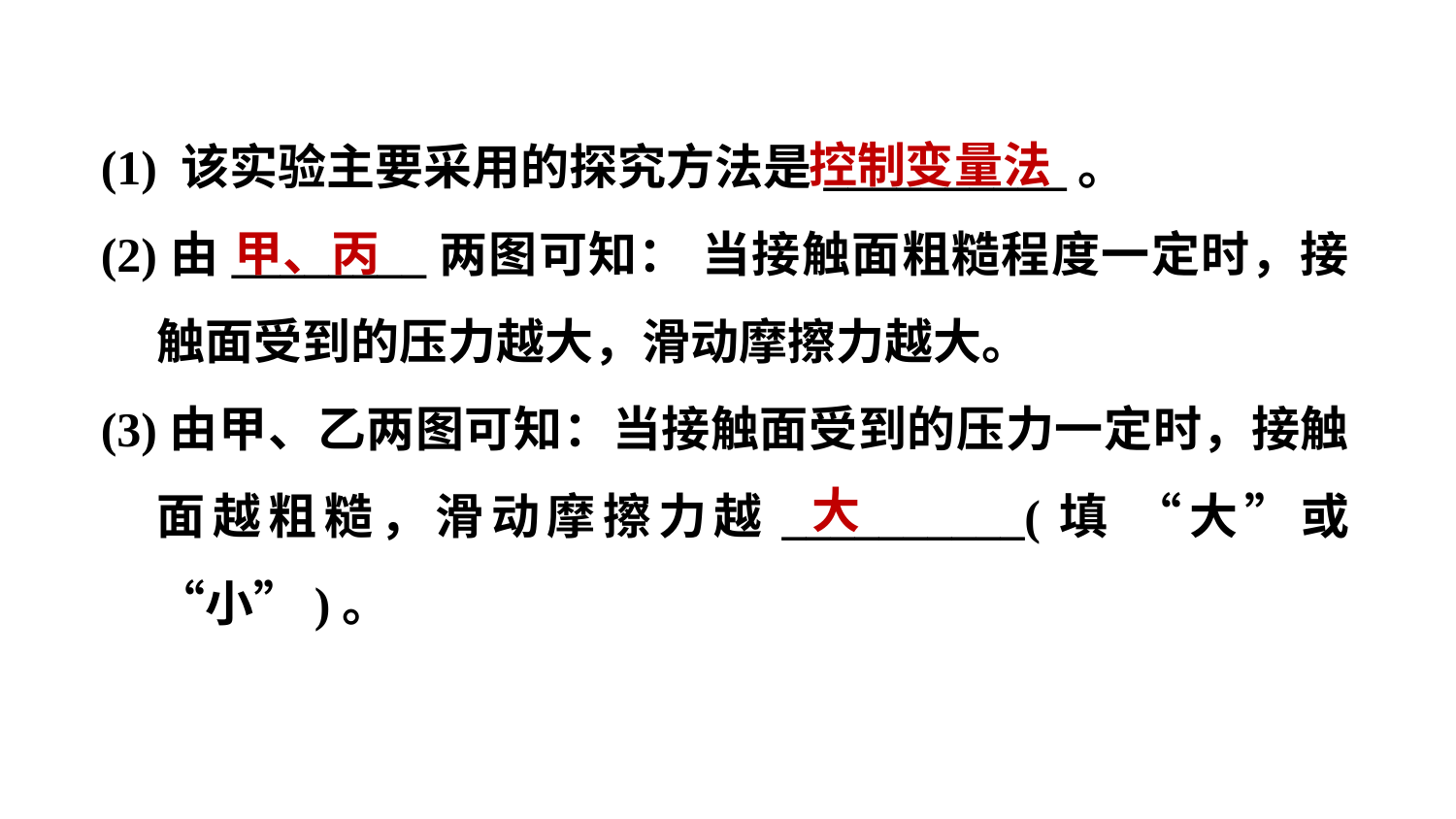

控制变量法
(1) 该实验主要采用的探究方法是__________。
(2)由________两图可知： 当接触面粗糙程度一定时，接触面受到的压力越大，滑动摩擦力越大。
(3)由甲、乙两图可知：当接触面受到的压力一定时，接触面越粗糙，滑动摩擦力越__________(填 “大”或“小”)。
甲、丙
大